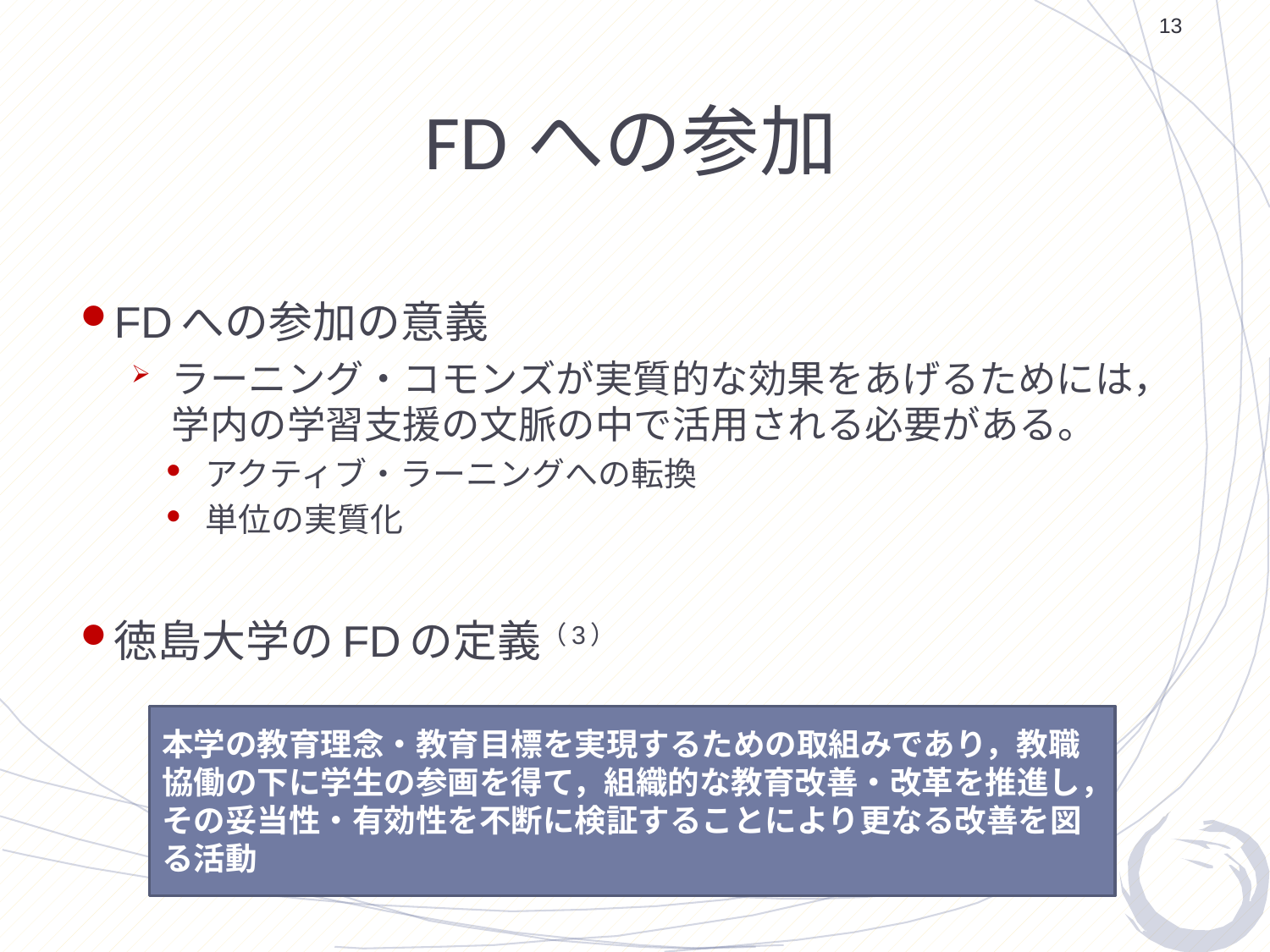

13
# FDへの参加

FDへの参加の意義
ラーニング・コモンズが実質的な効果をあげるためには，学内の学習支援の文脈の中で活用される必要がある。
アクティブ・ラーニングへの転換
単位の実質化

徳島大学のFDの定義（3）

本学の教育理念・教育目標を実現するための取組みであり，教職協働の下に学生の参画を得て，組織的な教育改善・改革を推進し，その妥当性・有効性を不断に検証することにより更なる改善を図る活動